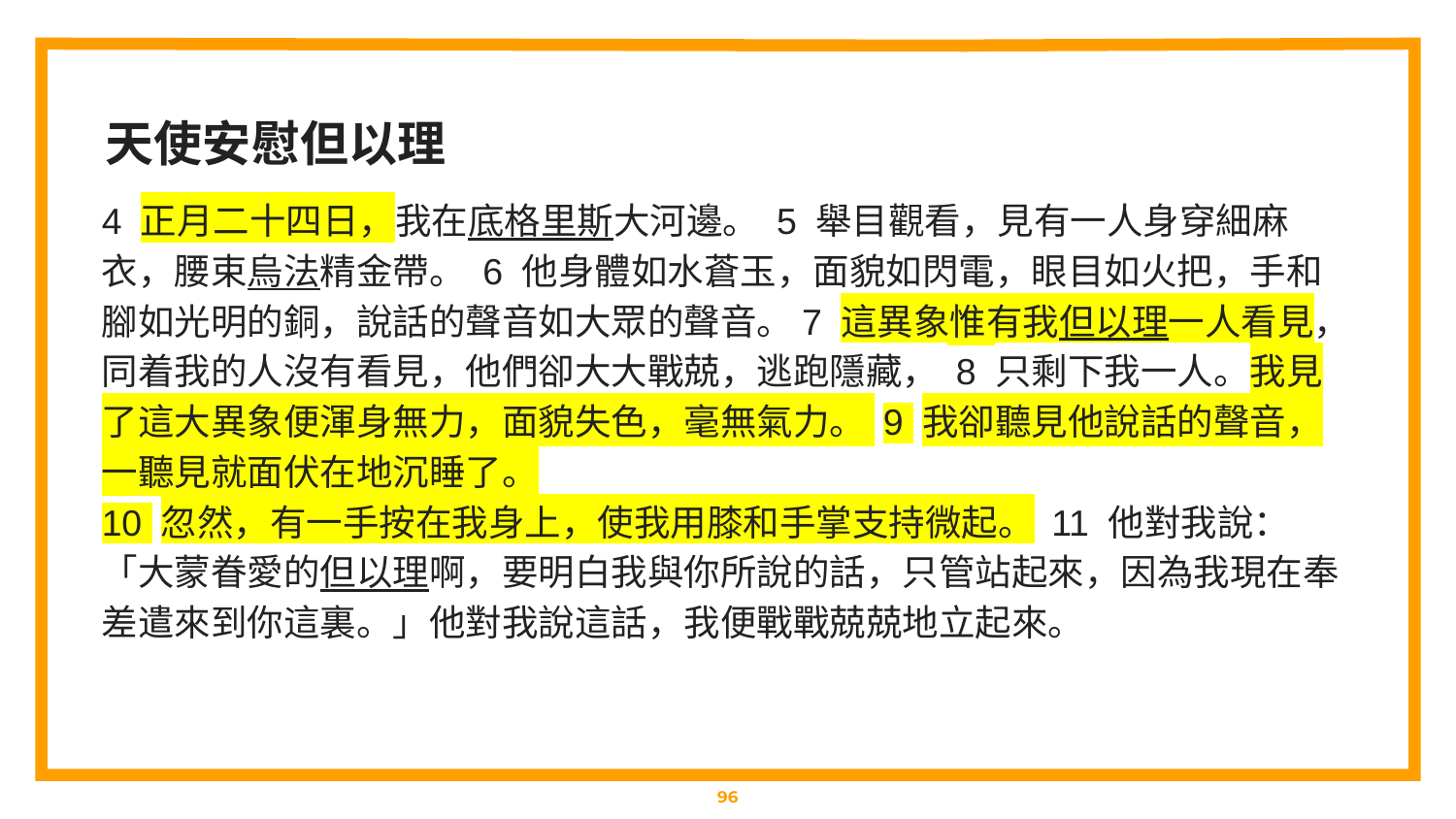

天使安慰但以理
4 正月二十四日，我在底格里斯大河邊。 5 舉目觀看，見有一人身穿細麻衣，腰束烏法精金帶。 6 他身體如水蒼玉，面貌如閃電，眼目如火把，手和腳如光明的銅，說話的聲音如大眾的聲音。7 這異象惟有我但以理一人看見，同着我的人沒有看見，他們卻大大戰兢，逃跑隱藏， 8 只剩下我一人。我見了這大異象便渾身無力，面貌失色，毫無氣力。 9 我卻聽見他說話的聲音，一聽見就面伏在地沉睡了。
10 忽然，有一手按在我身上，使我用膝和手掌支持微起。 11 他對我說：「大蒙眷愛的但以理啊，要明白我與你所說的話，只管站起來，因為我現在奉差遣來到你這裏。」他對我說這話，我便戰戰兢兢地立起來。
96